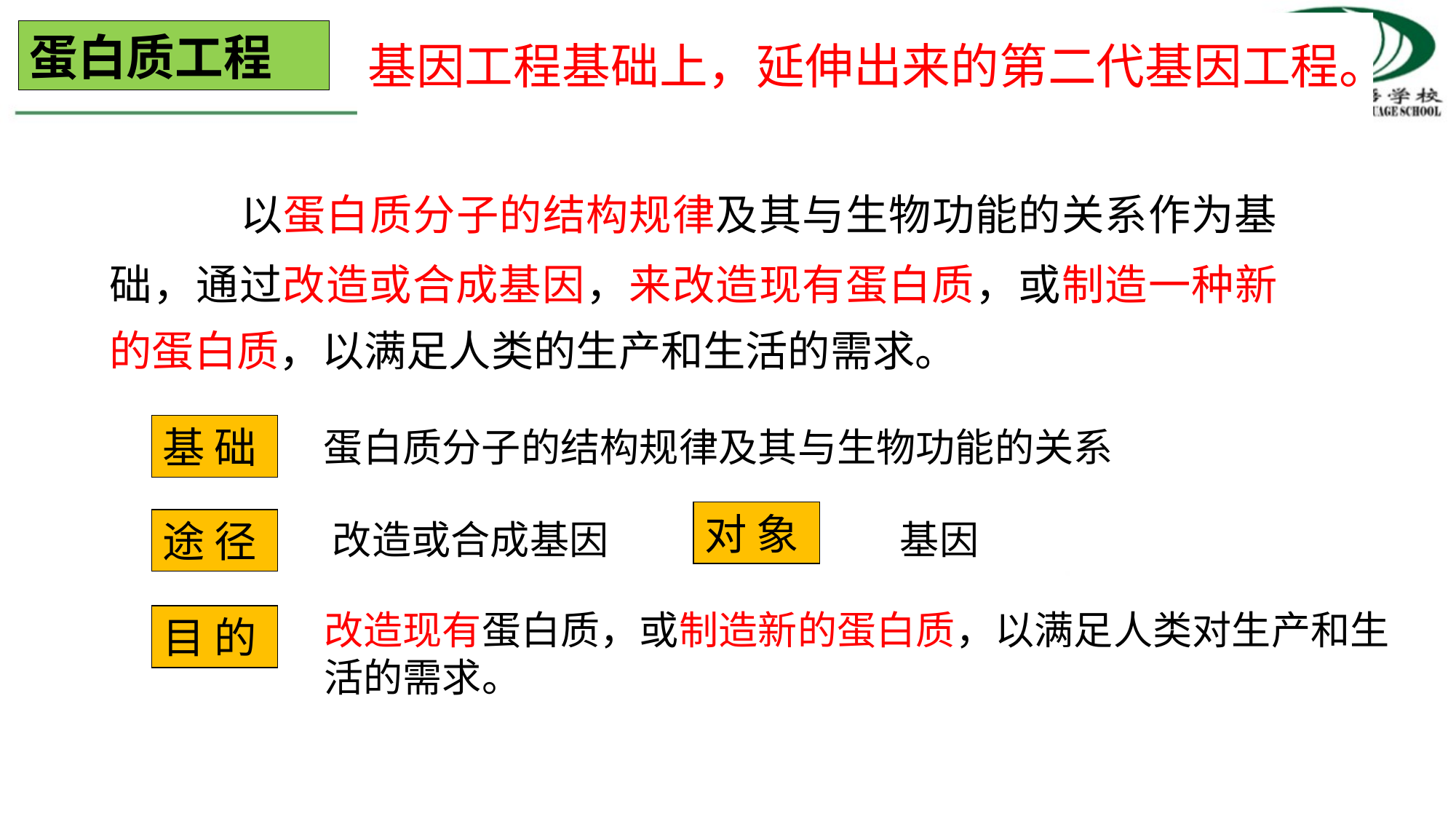

蛋白质工程
基因工程基础上，延伸出来的第二代基因工程。
蛋白质工程
  以蛋白质分子的结构规律及其与生物功能的关系作为基础，通过改造或合成基因，来改造现有蛋白质，或制造一种新的蛋白质，以满足人类的生产和生活的需求。
基 础
蛋白质分子的结构规律及其与生物功能的关系
对 象
基因
途 径
改造或合成基因
改造现有蛋白质，或制造新的蛋白质，以满足人类对生产和生活的需求。
目 的